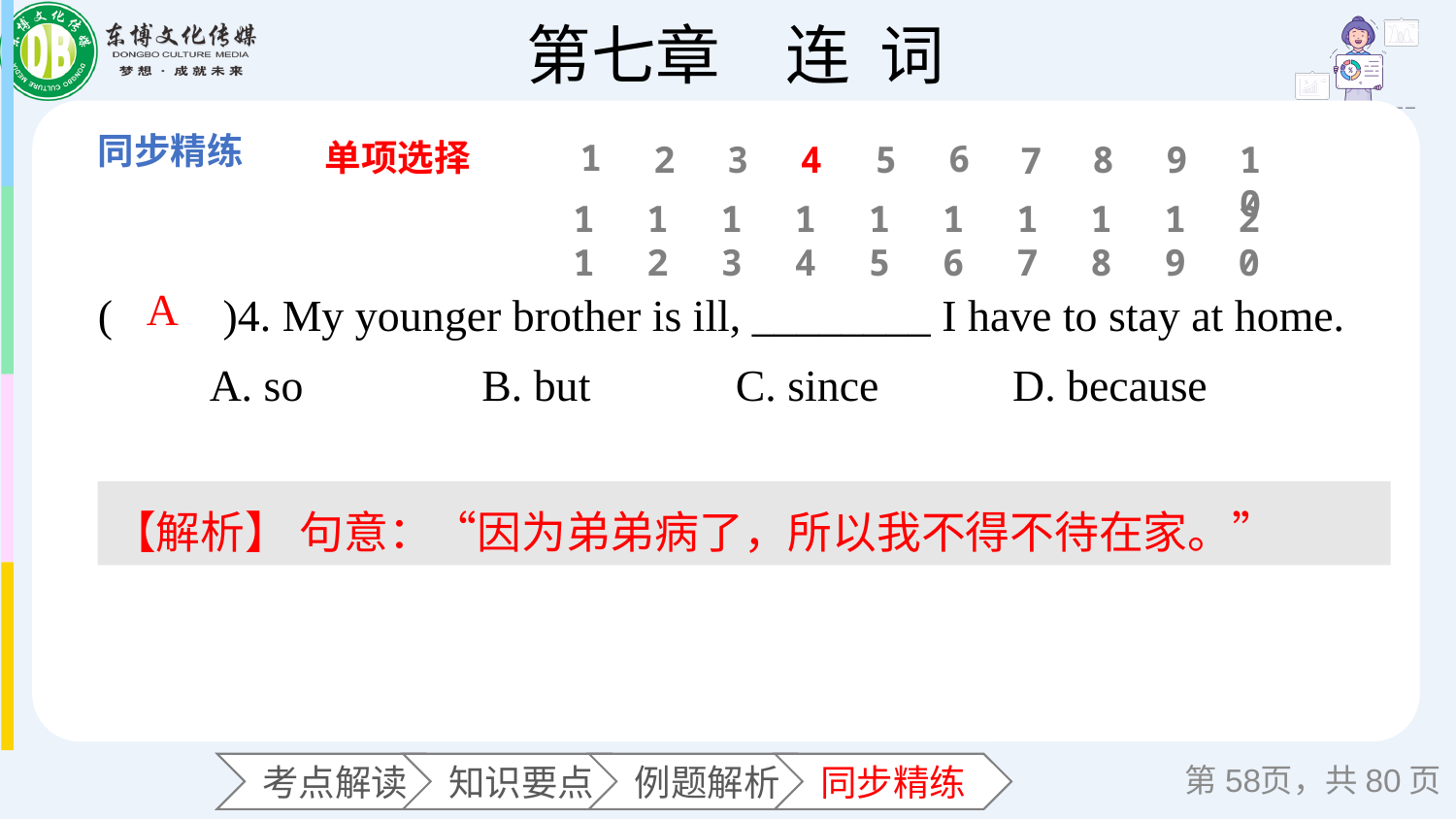

单项选择
1
6
2
3
4
5
8
9
10
7
11
12
13
14
15
16
17
18
19
20
(　　)4. My younger brother is ill, ________ I have to stay at home.
          A. so                B. but             C. since            D. because
A
【解析】 句意：“因为弟弟病了，所以我不得不待在家。”
第58页，共80页